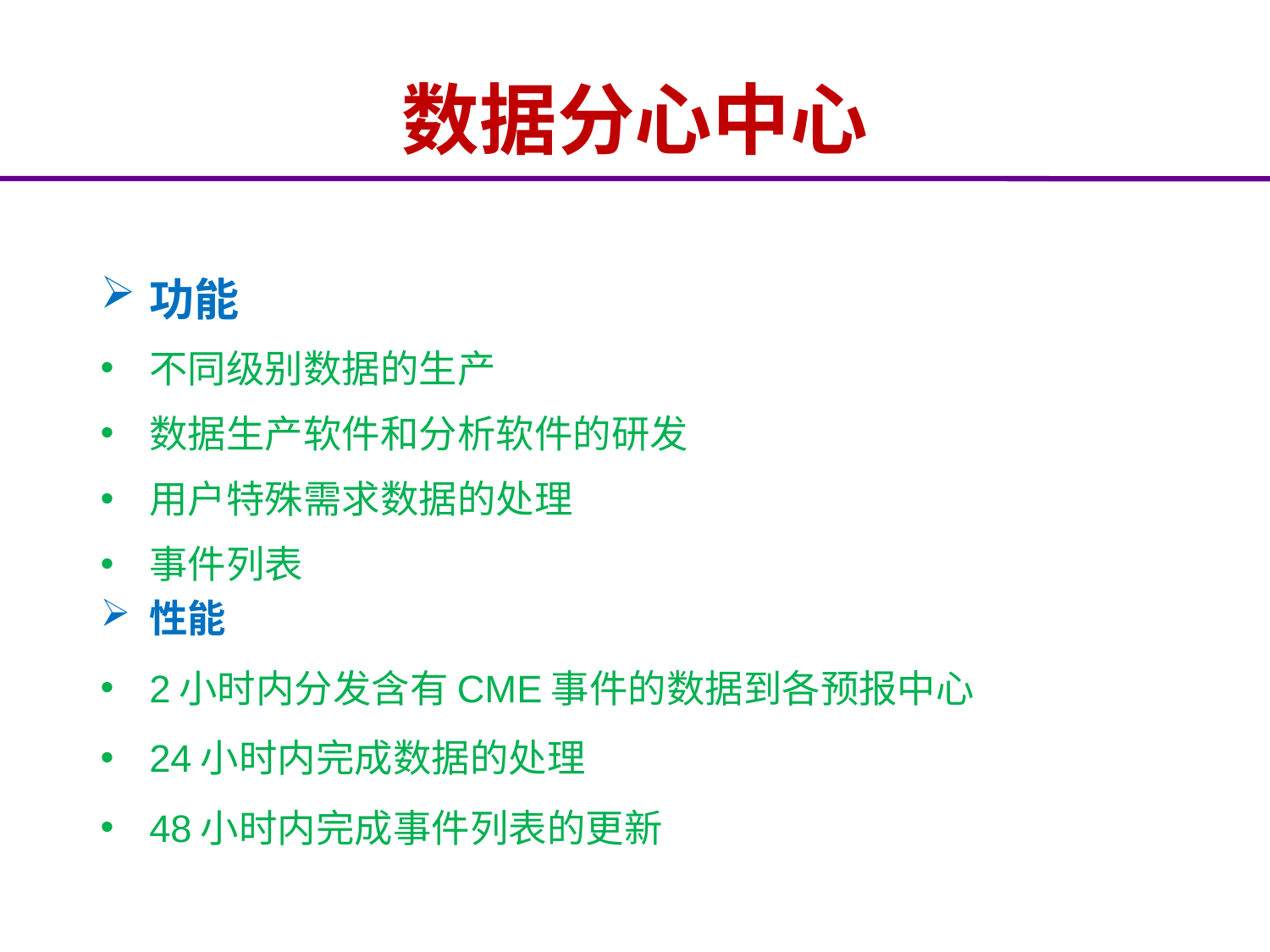

# 数据分心中心
功能
不同级别数据的生产
数据生产软件和分析软件的研发
用户特殊需求数据的处理
事件列表
性能
2小时内分发含有CME事件的数据到各预报中心
24小时内完成数据的处理
48小时内完成事件列表的更新